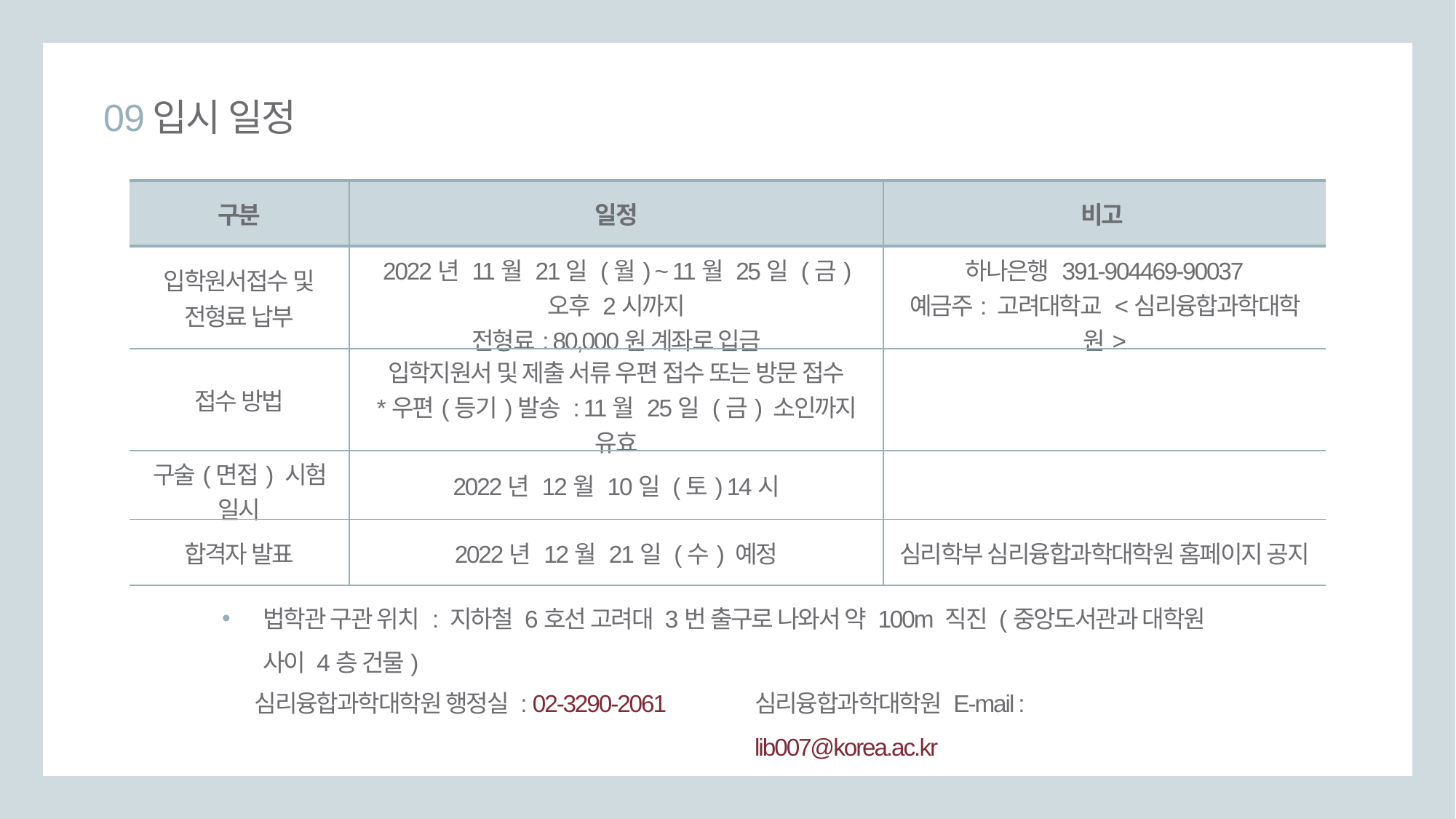

09
입시 일정
| 구분 | 일정 | 비고 |
| --- | --- | --- |
| 입학원서접수 및 전형료 납부 | 2022년 11월 21일 (월) ~ 11월 25일 (금) 오후 2시까지 전형료: 80,000원 계좌로 입금 | 하나은행 391-904469-90037 예금주: 고려대학교 <심리융합과학대학원> |
| 접수 방법 | 입학지원서 및 제출 서류 우편 접수 또는 방문 접수 \*우편(등기)발송 : 11월 25일 (금) 소인까지 유효 |  |
| 구술(면접) 시험 일시 | 2022년 12월 10일 (토) 14시 |  |
| 합격자 발표 | 2022년 12월 21일 (수) 예정 | 심리학부 심리융합과학대학원 홈페이지 공지 |
법학관 구관 위치 : 지하철 6호선 고려대 3번 출구로 나와서 약 100m 직진 (중앙도서관과 대학원 사이 4층 건물)
심리융합과학대학원 행정실 : 02-3290-2061
심리융합과학대학원 E-mail : lib007@korea.ac.kr